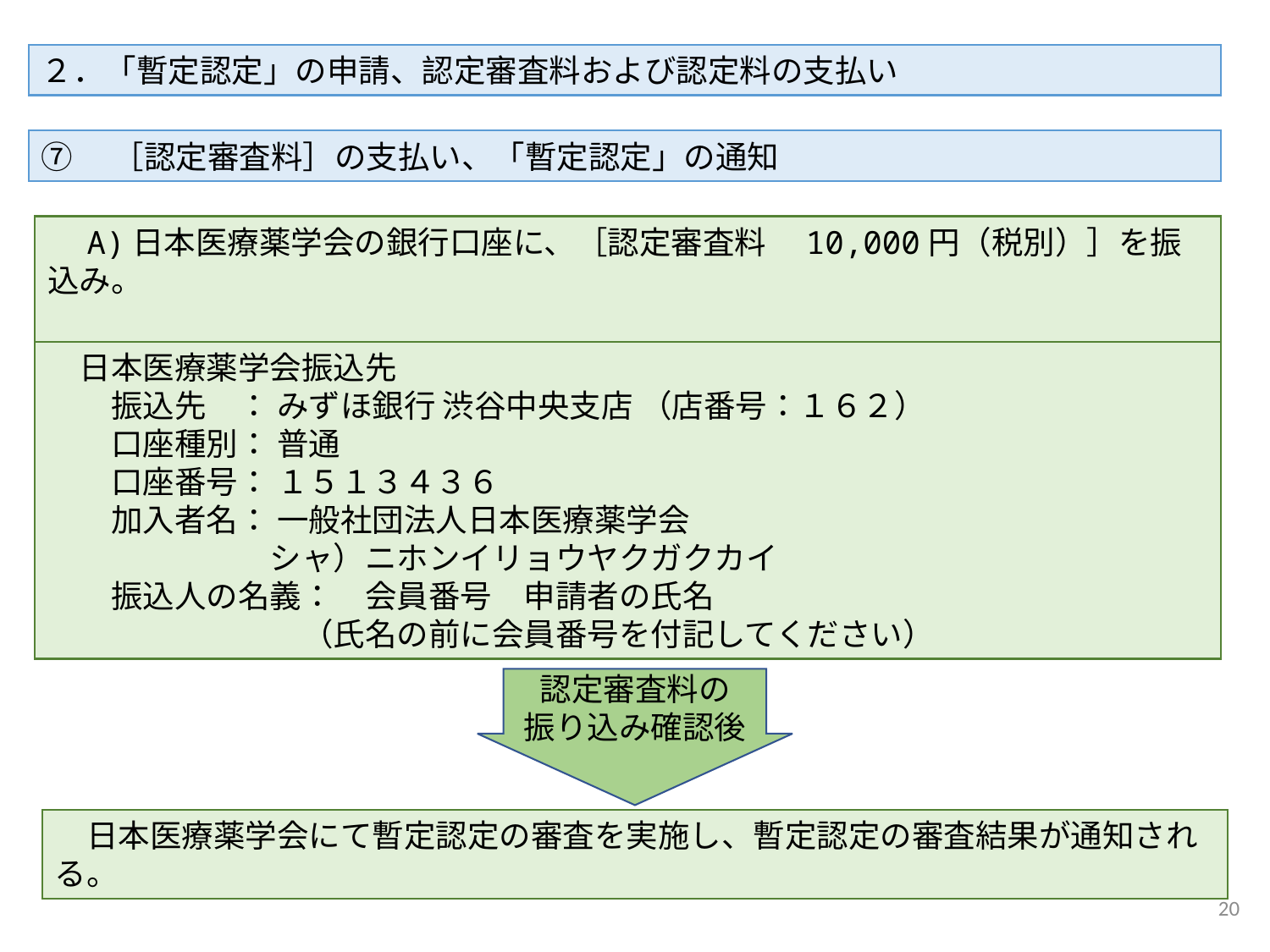

２．「暫定認定」の申請、認定審査料および認定料の支払い
⑦　［認定審査料］の支払い、「暫定認定」の通知
　A)日本医療薬学会の銀行口座に、［認定審査料　10,000円（税別）］を振込み。

　日本医療薬学会振込先
振込先　： みずほ銀行 渋谷中央支店 （店番号：１６２）
口座種別： 普通
口座番号： １５１３４３６
加入者名： 一般社団法人日本医療薬学会
　　　　　シャ）ニホンイリョウヤクガクカイ
振込人の名義：　会員番号　申請者の氏名
　　　　　　（氏名の前に会員番号を付記してください）
認定審査料の
振り込み確認後
　日本医療薬学会にて暫定認定の審査を実施し、暫定認定の審査結果が通知される。
20